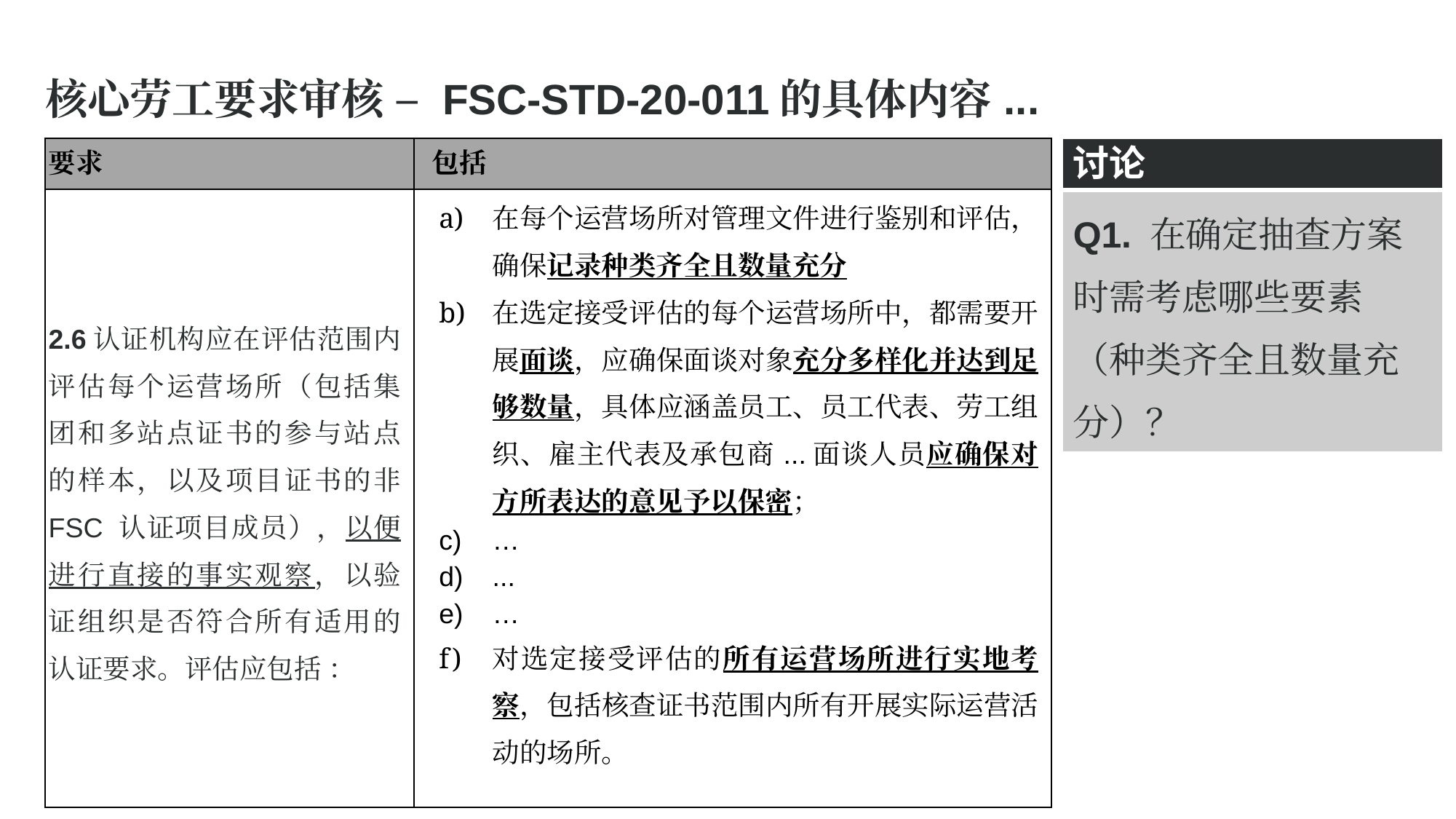

核心劳工要求审核 – FSC-STD-20-011的具体内容...
| 要求 | 包括 |
| --- | --- |
| 2.6认证机构应在评估范围内评估每个运营场所（包括集团和多站点证书的参与站点的样本，以及项目证书的非 FSC 认证项目成员），以便进行直接的事实观察，以验证组织是否符合所有适用的认证要求。评估应包括 ： | 在每个运营场所对管理文件进行鉴别和评估，确保记录种类齐全且数量充分 在选定接受评估的每个运营场所中，都需要开展面谈，应确保面谈对象充分多样化并达到足够数量，具体应涵盖员工、员工代表、劳工组织、雇主代表及承包商...面谈人员应确保对方所表达的意见予以保密； … ... … 对选定接受评估的所有运营场所进行实地考察，包括核查证书范围内所有开展实际运营活动的场所。 |
| 讨论 |
| --- |
| Q1. 在确定抽查方案时需考虑哪些要素（种类齐全且数量充分）？ |